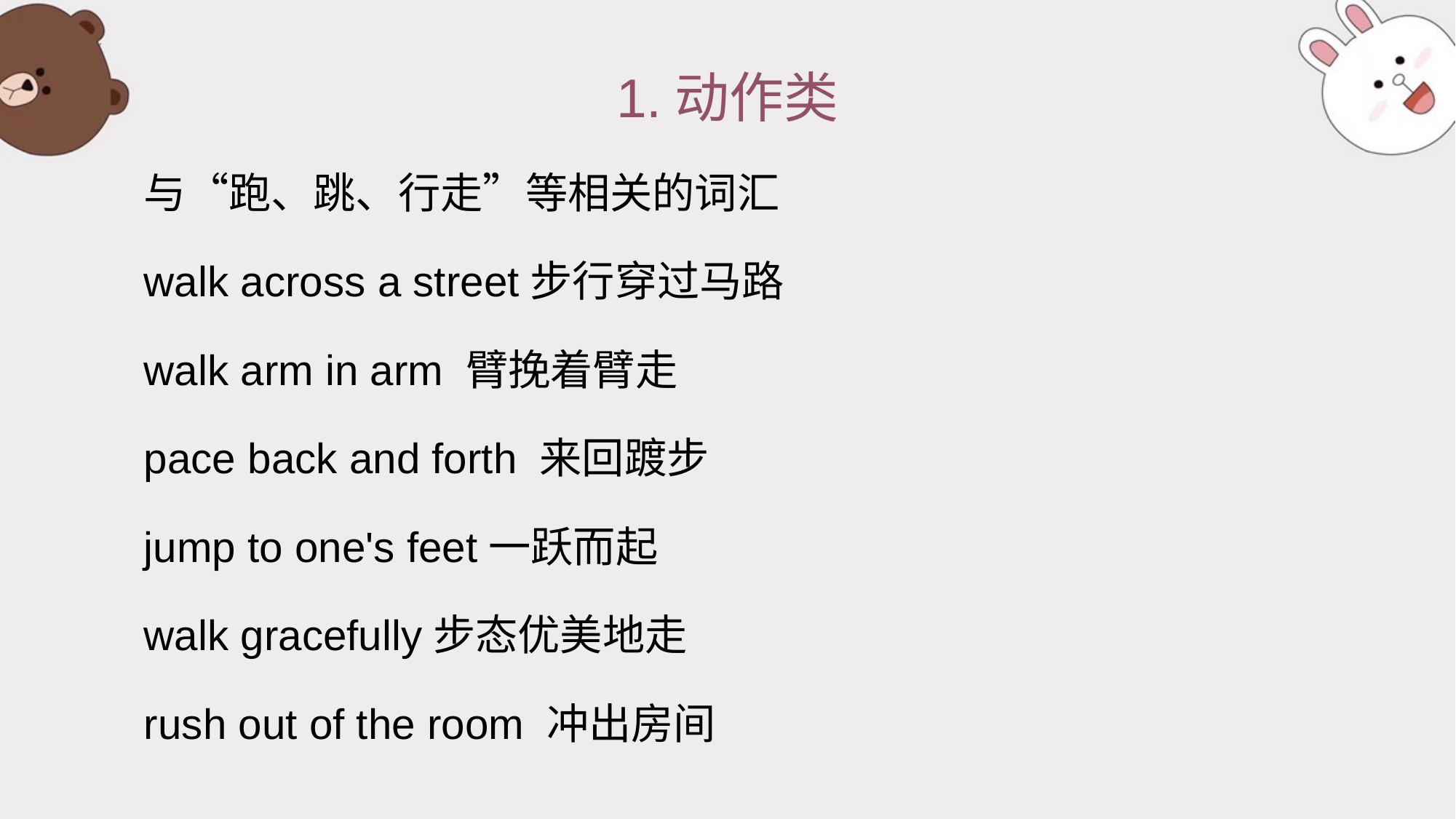

# 1.动作类
与“跑、跳、行走”等相关的词汇
walk across a street步行穿过马路
walk arm in arm 臂挽着臂走
pace back and forth 来回踱步
jump to one's feet一跃而起
walk gracefully步态优美地走
rush out of the room 冲出房间